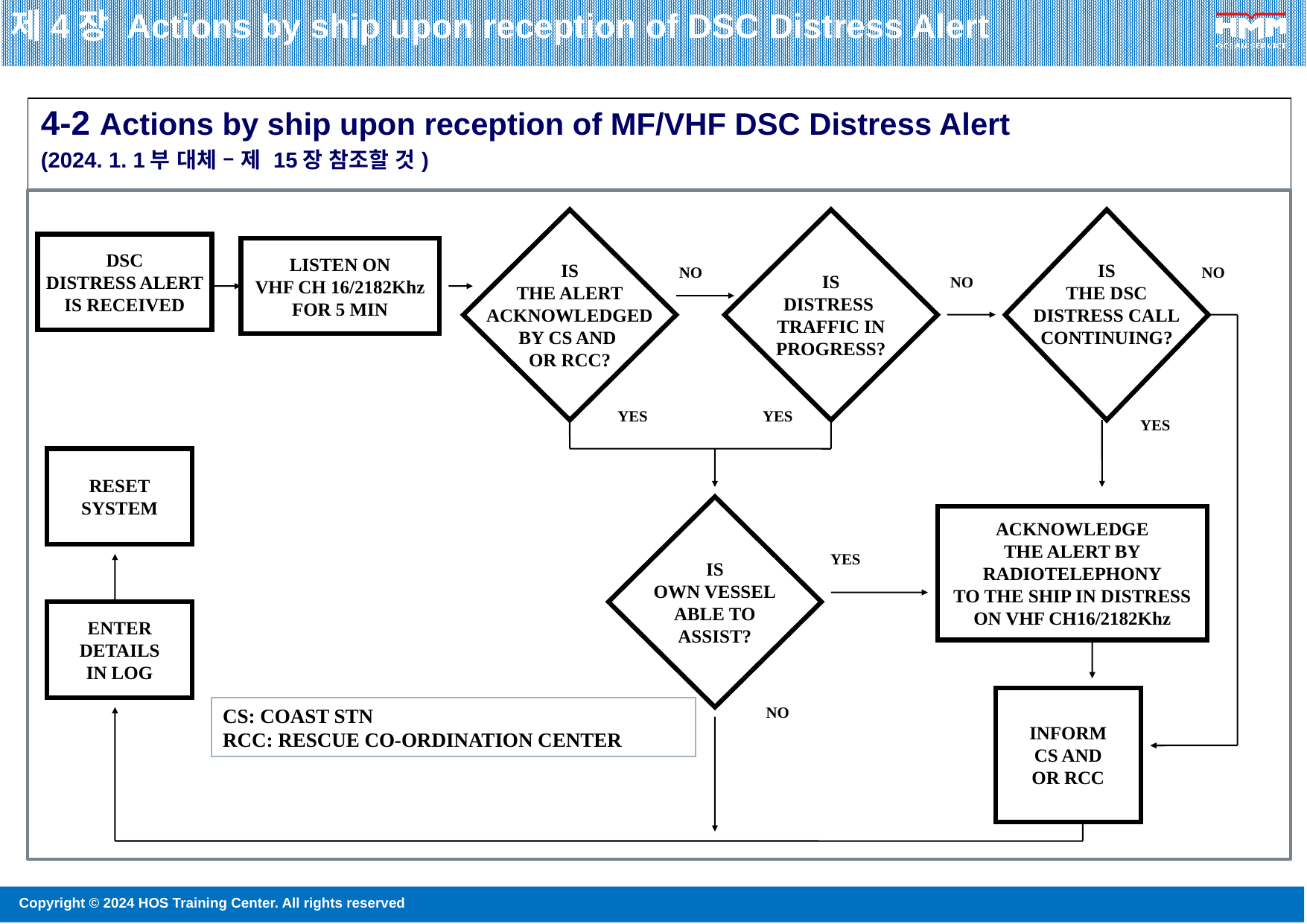

제4장 Actions by ship upon reception of DSC Distress Alert
| 4-2 Actions by ship upon reception of MF/VHF DSC Distress Alert (2024. 1. 1부 대체 – 제 15장 참조할 것) |
| --- |

IS
THE ALERT
ACKNOWLEDGED
BY CS AND
OR RCC?
IS
DISTRESS
TRAFFIC IN
PROGRESS?

IS
THE DSC
DISTRESS CALL
CONTINUING?
DSC
DISTRESS ALERT
IS RECEIVED
LISTEN ON
VHF CH 16/2182Khz
FOR 5 MIN
NO
NO
NO

YES
YES
YES

RESET
SYSTEM

IS
OWN VESSEL
ABLE TO
ASSIST?
ACKNOWLEDGE
THE ALERT BY
RADIOTELEPHONY
TO THE SHIP IN DISTRESS
ON VHF CH16/2182Khz
YES

ENTER
DETAILS
IN LOG

INFORM
CS AND
OR RCC
CS: COAST STN
RCC: RESCUE CO-ORDINATION CENTER
NO

96